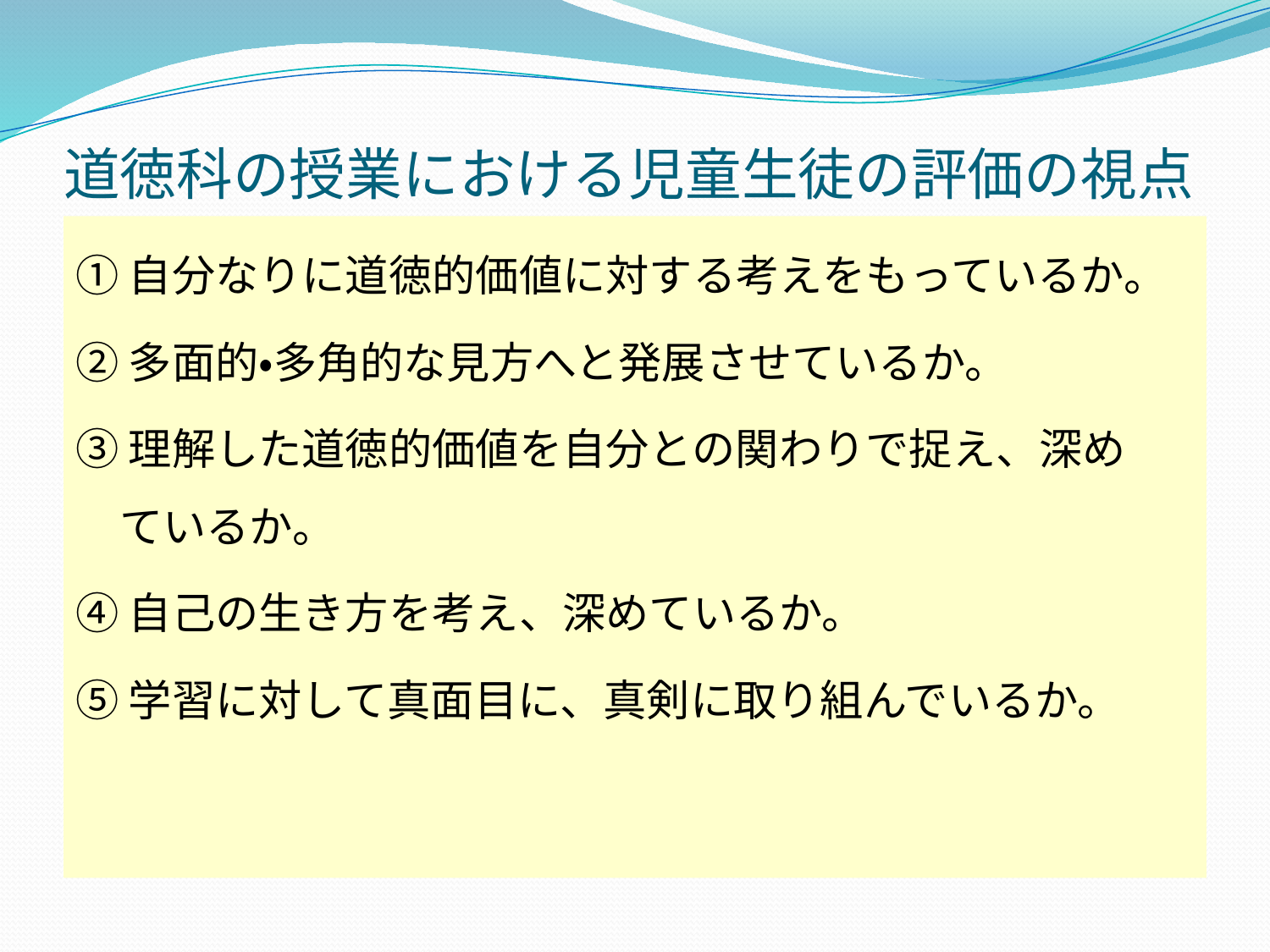

# 道徳科の授業における児童生徒の評価の視点
①自分なりに道徳的価値に対する考えをもっているか。
②多面的・多角的な見方へと発展させているか。
③理解した道徳的価値を自分との関わりで捉え、深め
　ているか。
④自己の生き方を考え、深めているか。
⑤学習に対して真面目に、真剣に取り組んでいるか。